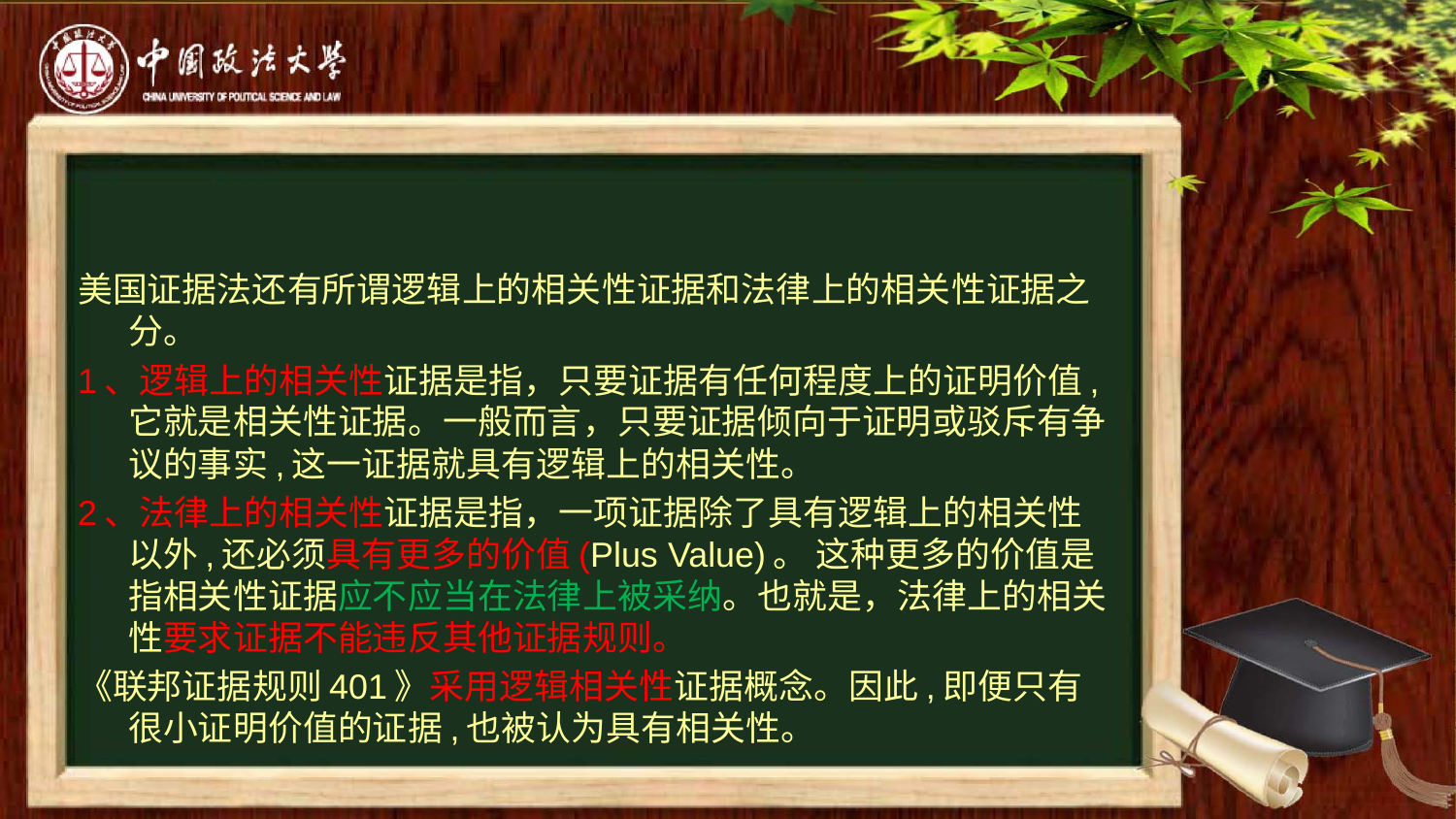

#
美国证据法还有所谓逻辑上的相关性证据和法律上的相关性证据之分。
1、逻辑上的相关性证据是指，只要证据有任何程度上的证明价值,它就是相关性证据。一般而言，只要证据倾向于证明或驳斥有争议的事实,这一证据就具有逻辑上的相关性。
2、法律上的相关性证据是指，一项证据除了具有逻辑上的相关性以外,还必须具有更多的价值(Plus Value)。 这种更多的价值是指相关性证据应不应当在法律上被采纳。也就是，法律上的相关性要求证据不能违反其他证据规则。
《联邦证据规则401》采用逻辑相关性证据概念。因此,即便只有很小证明价值的证据,也被认为具有相关性。